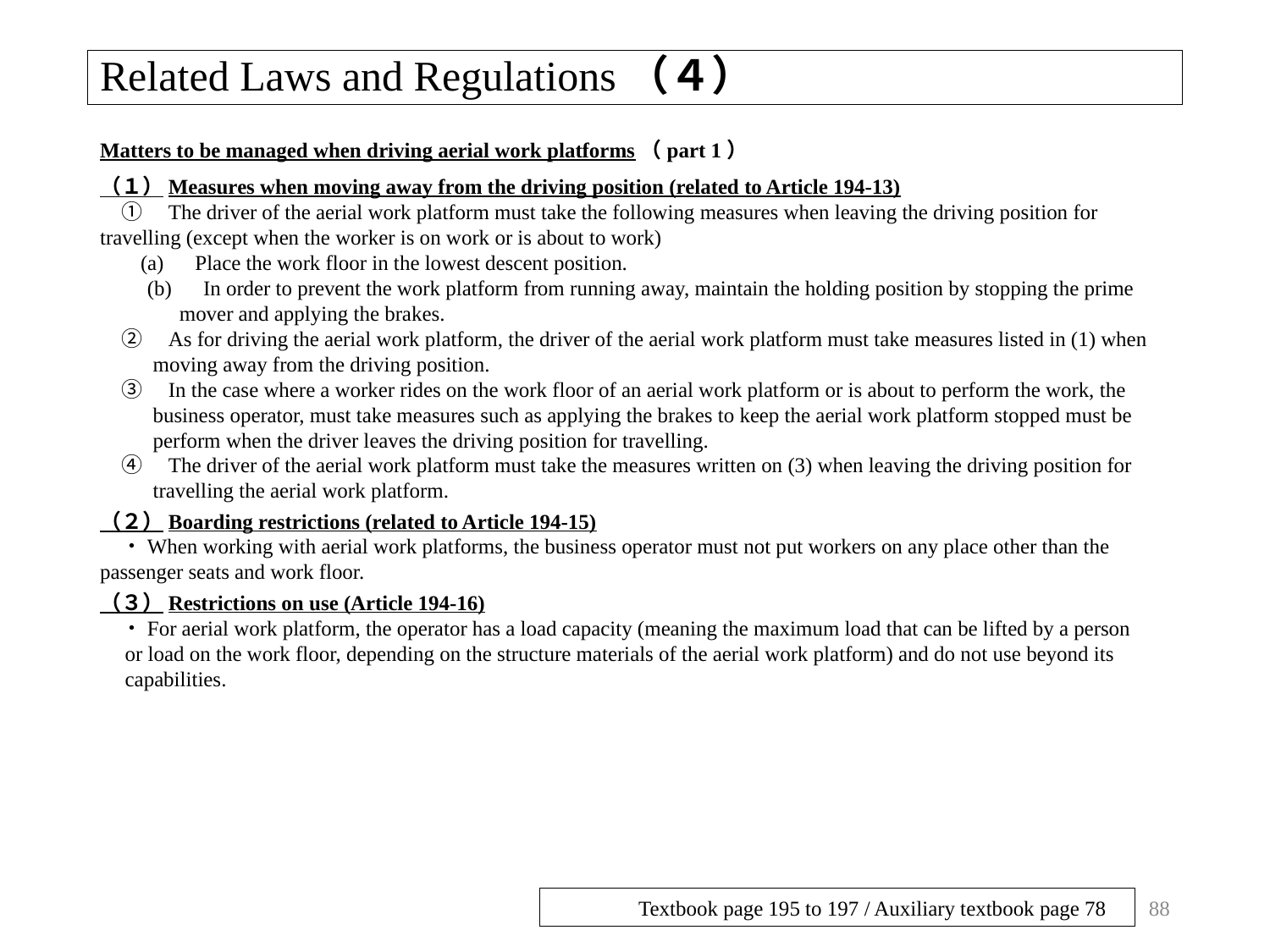

# Related Laws and Regulations（４）
Matters to be managed when driving aerial work platforms（part 1）
（１）Measures when moving away from the driving position (related to Article 194-13)
　①　The driver of the aerial work platform must take the following measures when leaving the driving position for travelling (except when the worker is on work or is about to work)
  　(a)　Place the work floor in the lowest descent position.
　　(b)　In order to prevent the work platform from running away, maintain the holding position by stopping the prime
               mover and applying the brakes.
　②　As for driving the aerial work platform, the driver of the aerial work platform must take measures listed in (1) when
          moving away from the driving position.
　③　In the case where a worker rides on the work floor of an aerial work platform or is about to perform the work, the
          business operator, must take measures such as applying the brakes to keep the aerial work platform stopped must be
          perform when the driver leaves the driving position for travelling.
　④　The driver of the aerial work platform must take the measures written on (3) when leaving the driving position for
          travelling the aerial work platform.
（２）Boarding restrictions (related to Article 194-15)
　・When working with aerial work platforms, the business operator must not put workers on any place other than the passenger seats and work floor.
（３）Restrictions on use (Article 194-16)
　・For aerial work platform, the operator has a load capacity (meaning the maximum load that can be lifted by a person or load on the work floor, depending on the structure materials of the aerial work platform) and do not use beyond its capabilities.
88
Textbook page 195 to 197 / Auxiliary textbook page 78